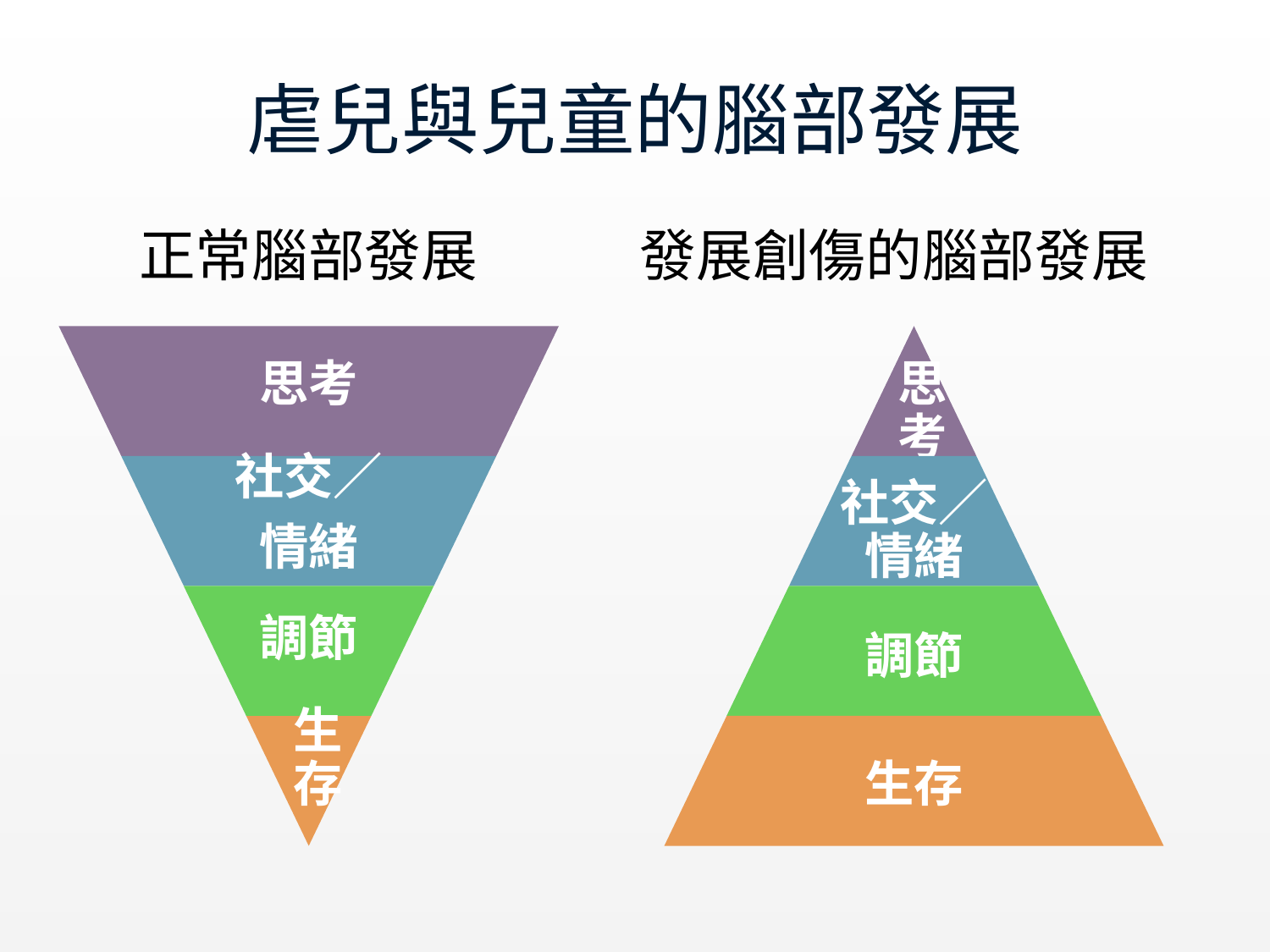

# 虐兒與兒童的腦部發展
發展創傷的腦部發展
正常腦部發展
思考
社交／
情緒
調節
生存
思考
社交／情緒
調節
生存
kindylam/cp/swd
10